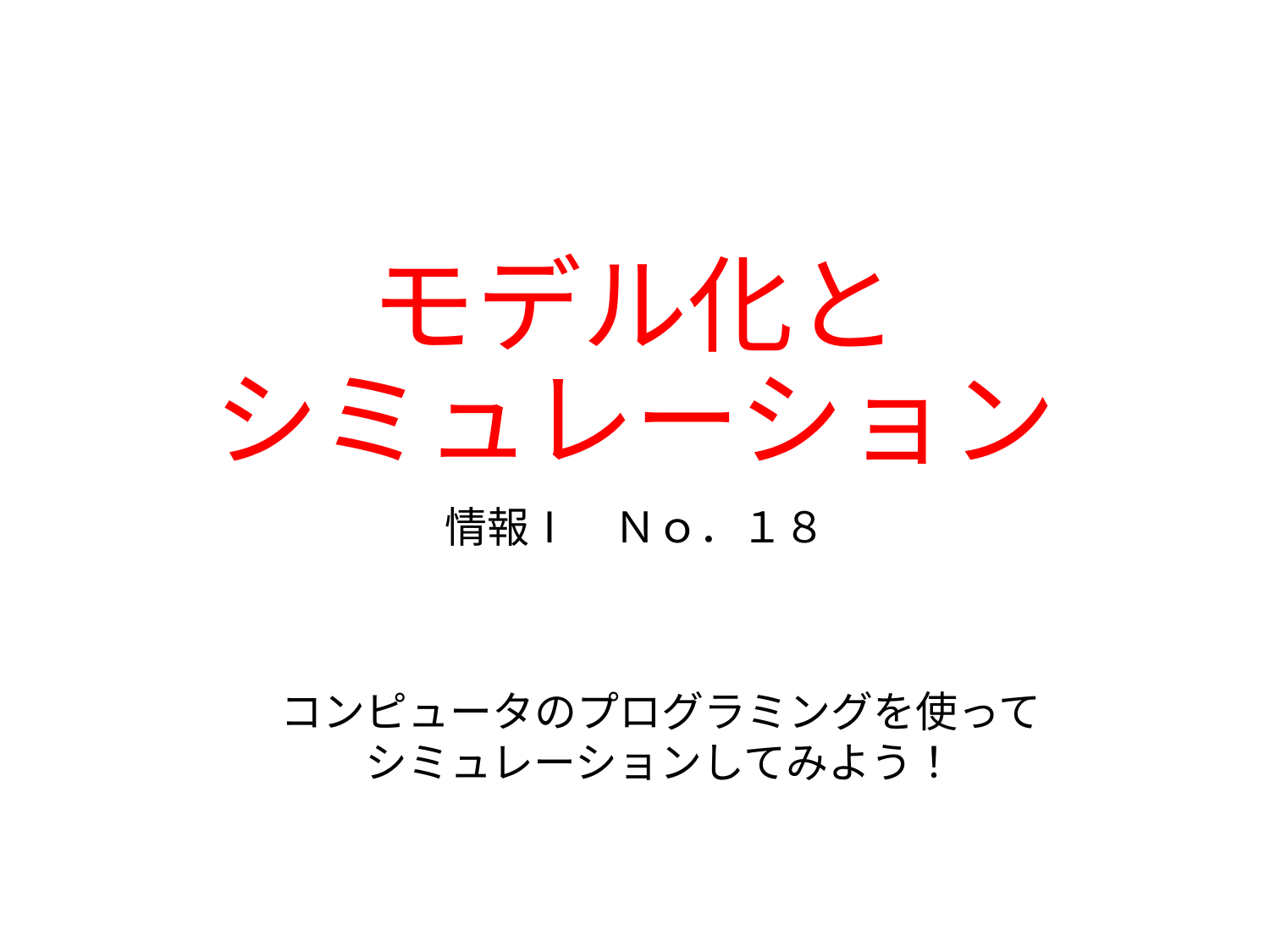

# モデル化と シミュレーション
情報Ⅰ　Ｎｏ．１８
コンピュータのプログラミングを使って
シミュレーションしてみよう！